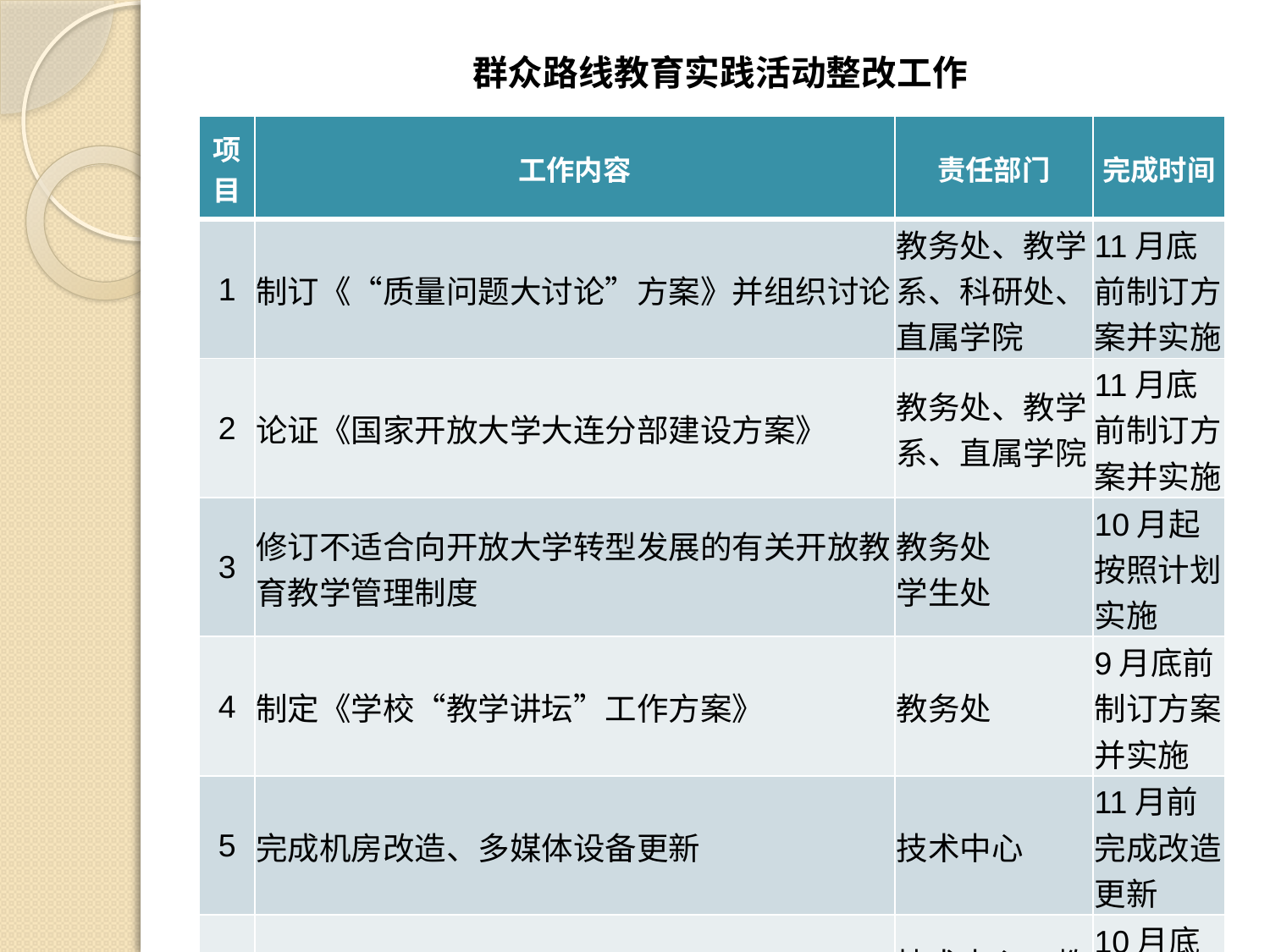

# 群众路线教育实践活动整改工作
| 项 目 | 工作内容 | 责任部门 | 完成时间 |
| --- | --- | --- | --- |
| 1 | 制订《“质量问题大讨论”方案》并组织讨论 | 教务处、教学系、科研处、直属学院 | 11月底前制订方案并实施 |
| 2 | 论证《国家开放大学大连分部建设方案》 | 教务处、教学系、直属学院 | 11月底前制订方案并实施 |
| 3 | 修订不适合向开放大学转型发展的有关开放教育教学管理制度 | 教务处 学生处 | 10月起按照计划实施 |
| 4 | 制定《学校“教学讲坛”工作方案》 | 教务处 | 9月底前制订方案并实施 |
| 5 | 完成机房改造、多媒体设备更新 | 技术中心 | 11月前完成改造更新 |
| 6 | 制订《学校管理软件开发计划》并实施 | 技术中心、教务处、学生处 | 10月底前制订计划并实施 |